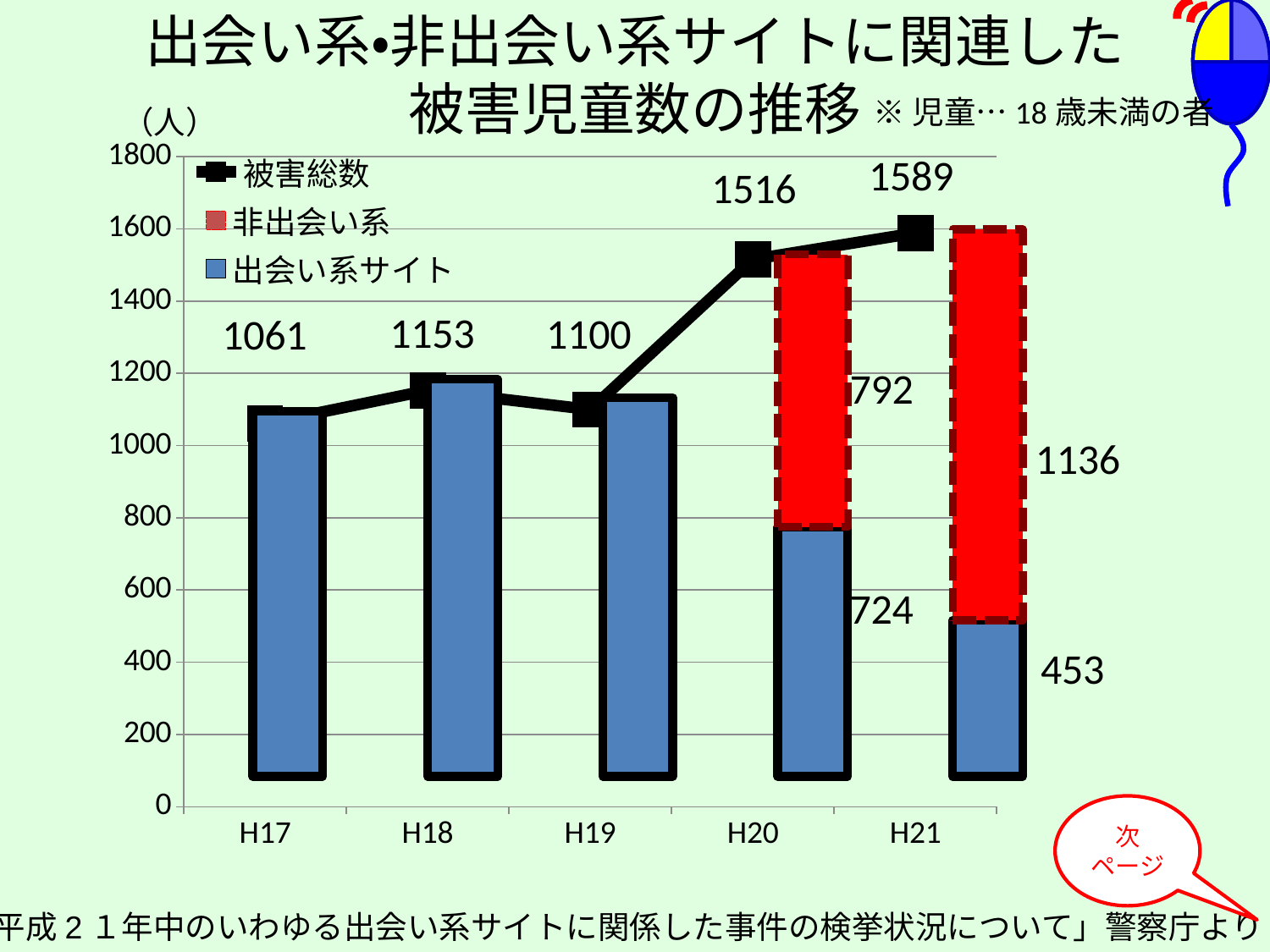

出会い系・非出会い系サイトに関連した
被害児童数の推移

### Chart

| Category | 出会い系サイト | 非出会い系 |
|---|---|---|
| H17 | 1061.0 | None |
| H18 | 1153.0 | None |
| H19 | 1100.0 | None |
| H20 | 724.0 | 792.0 |
| H21 | 453.0 | 1136.0 |
※児童…18歳未満の者
（人）

### Chart

| Category | 被害総数 |
|---|---|
| H17 | 1061.0 |
| H18 | 1153.0 |
| H19 | 1100.0 |
| H20 | 1516.0 |
| H21 | 1589.0 |
次
ページ
「平成2１年中のいわゆる出会い系サイトに関係した事件の検挙状況について」警察庁より